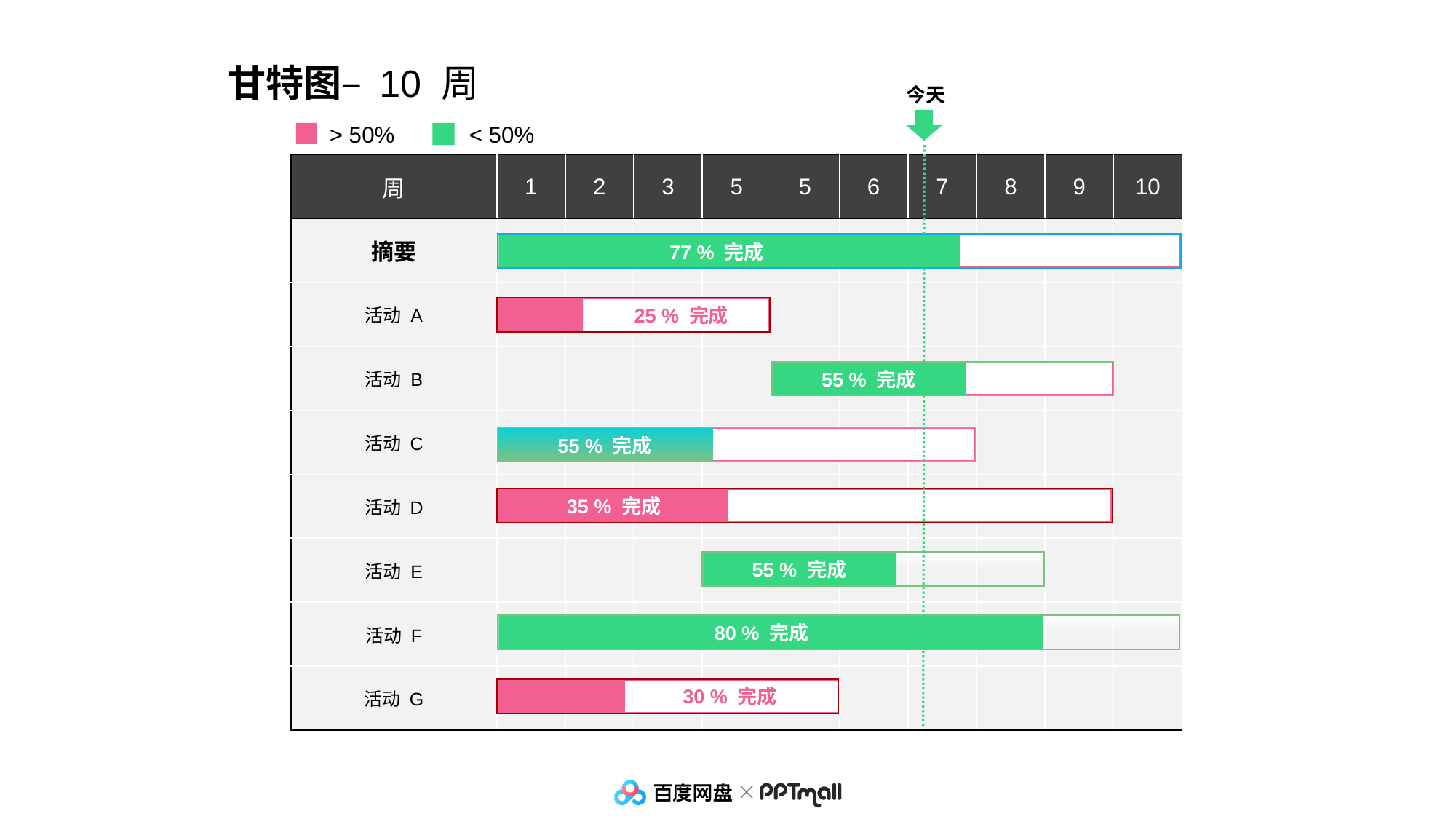

甘特图– 10 周
今天

> 50%
 < 50%

| 周 | 1 | 2 | 3 | 5 | 5 | 6 | 7 | 8 | 9 | 10 |
| --- | --- | --- | --- | --- | --- | --- | --- | --- | --- | --- |
| 摘要 |  |  |  |  |  |  |  |  |  |  |
| 活动 A |  |  |  |  |  |  |  |  |  |  |
| 活动 B |  |  |  |  |  |  |  |  |  |  |
| 活动 C |  |  |  |  |  |  |  |  |  |  |
| 活动 D |  |  |  |  |  |  |  |  |  |  |
| 活动 E |  |  |  |  |  |  |  |  |  |  |
| 活动 F |  |  |  |  |  |  |  |  |  |  |
| 活动 G |  |  |  |  |  |  |  |  |  |  |

77 % 完成

25 % 完成

55 % 完成

55 % 完成

35 % 完成

55 % 完成

80 % 完成

30 % 完成